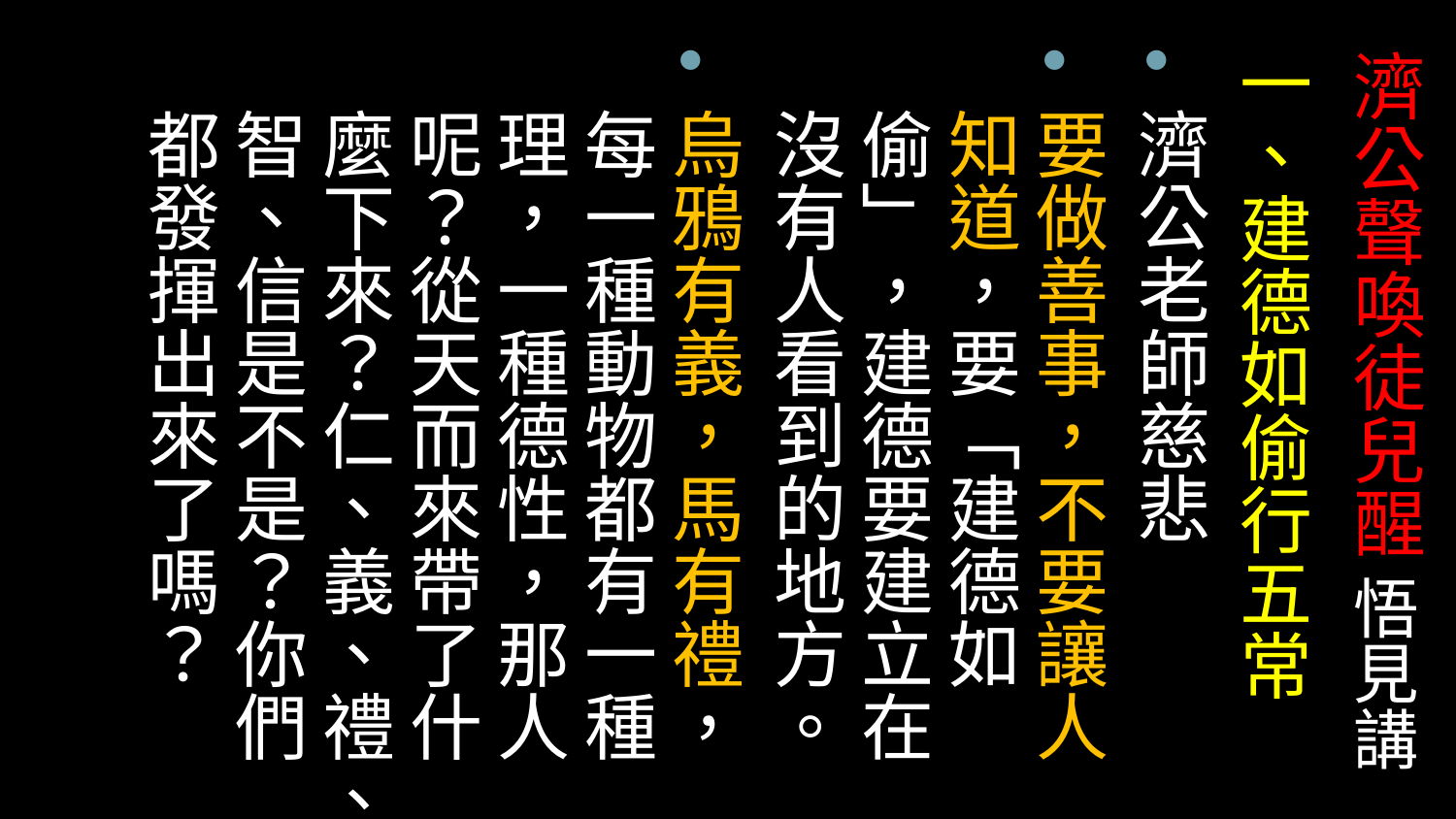

一、建德如偷行五常
濟公老師慈悲
要做善事，不要讓人知道，要「建德如偷」，建德要建立在沒有人看到的地方。
烏鴉有義，馬有禮，每一種動物都有一種理，一種德性，那人呢？從天而來帶了什麼下來？仁、義、禮、智、信是不是？你們都發揮出來了嗎？

# 濟公聲喚徒兒醒 悟見講